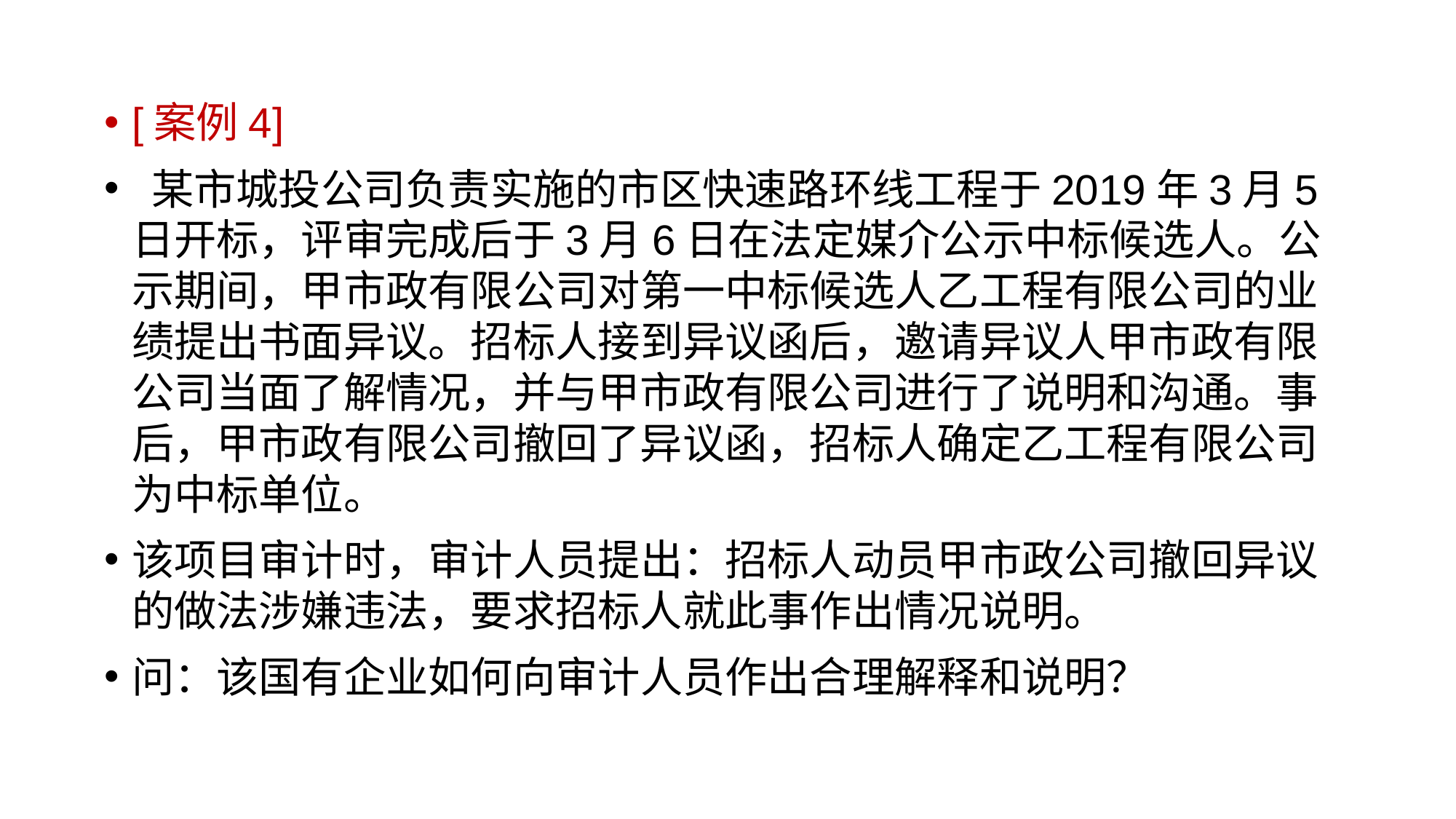

[案例4]
 某市城投公司负责实施的市区快速路环线工程于2019年3月5日开标，评审完成后于3月6日在法定媒介公示中标候选人。公示期间，甲市政有限公司对第一中标候选人乙工程有限公司的业绩提出书面异议。招标人接到异议函后，邀请异议人甲市政有限公司当面了解情况，并与甲市政有限公司进行了说明和沟通。事后，甲市政有限公司撤回了异议函，招标人确定乙工程有限公司为中标单位。
该项目审计时，审计人员提出：招标人动员甲市政公司撤回异议的做法涉嫌违法，要求招标人就此事作出情况说明。
问：该国有企业如何向审计人员作出合理解释和说明？